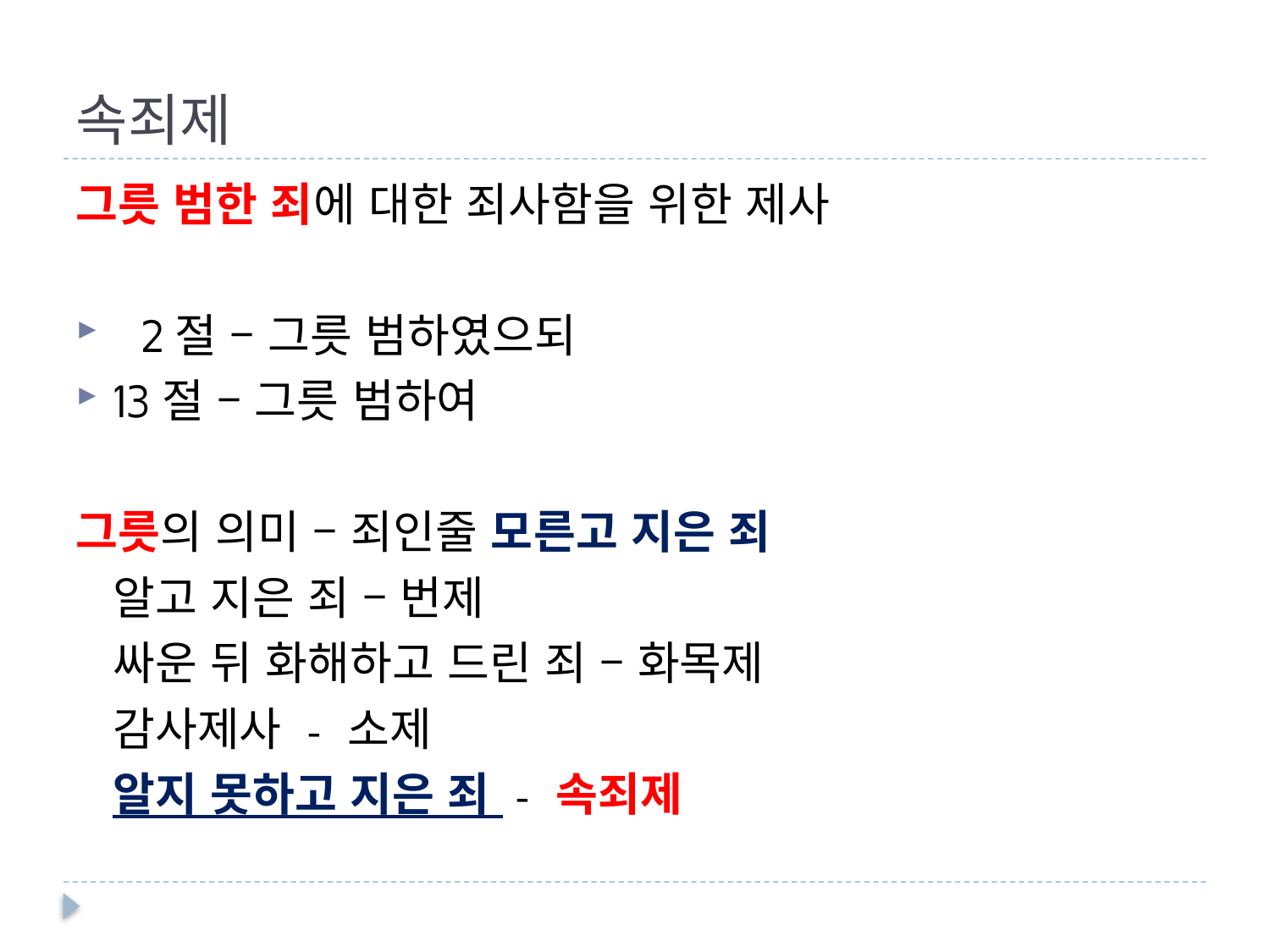

# 속죄제
그릇 범한 죄에 대한 죄사함을 위한 제사

  2절 – 그릇 범하였으되
13절 – 그릇 범하여

그릇의 의미 – 죄인줄 모른고 지은 죄
  알고 지은 죄 – 번제
  싸운 뒤 화해하고 드린 죄 – 화목제
  감사제사 - 소제
  알지 못하고 지은 죄 - 속죄제